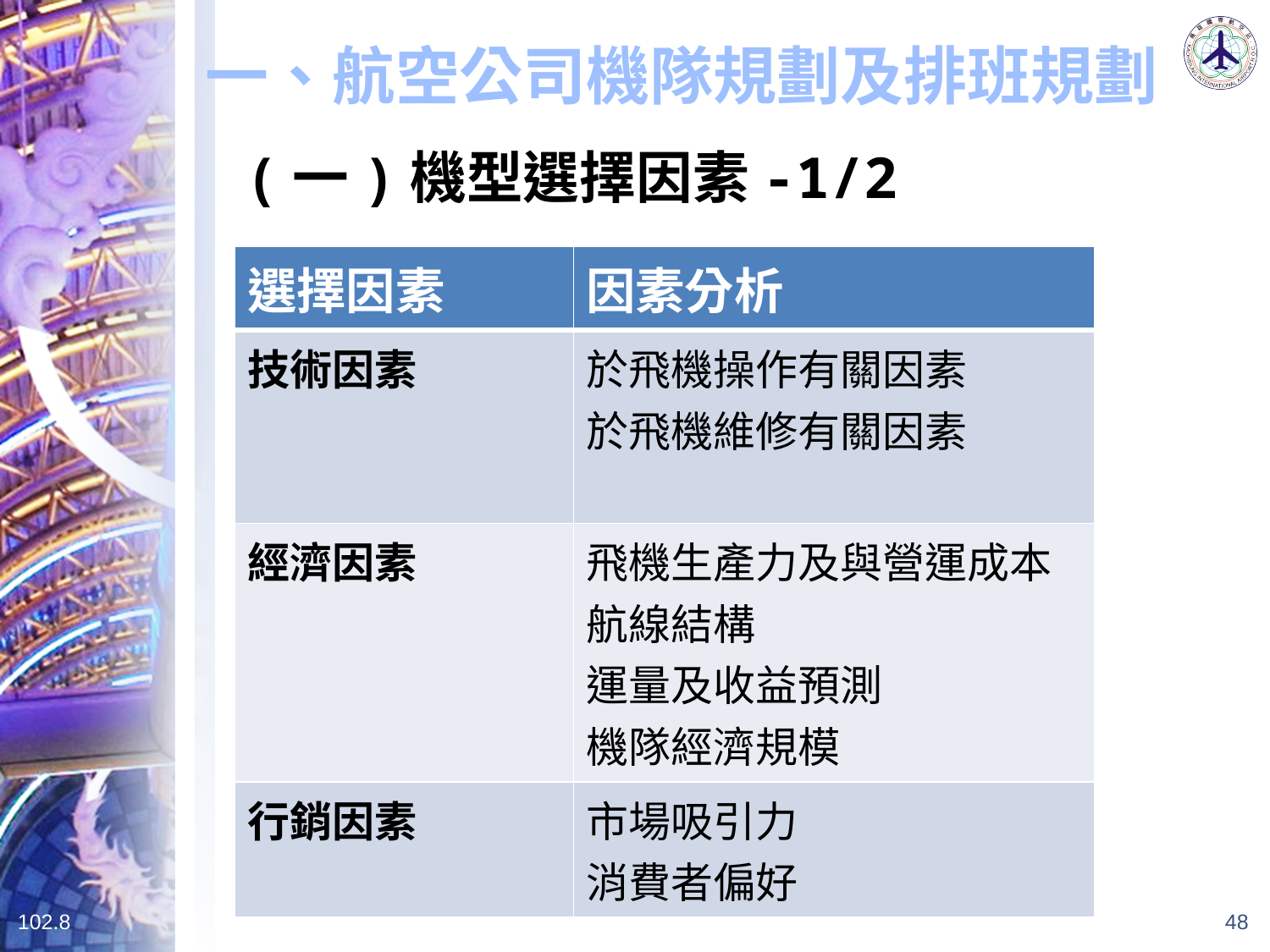

# 一、航空公司機隊規劃及排班規劃
  (一)機型選擇因素-1/2

| 選擇因素 | 因素分析 |
| --- | --- |
| 技術因素 | 於飛機操作有關因素 於飛機維修有關因素 |
| 經濟因素 | 飛機生產力及與營運成本 航線結構 運量及收益預測 機隊經濟規模 |
| 行銷因素 | 市場吸引力 消費者偏好 |
102.8
48